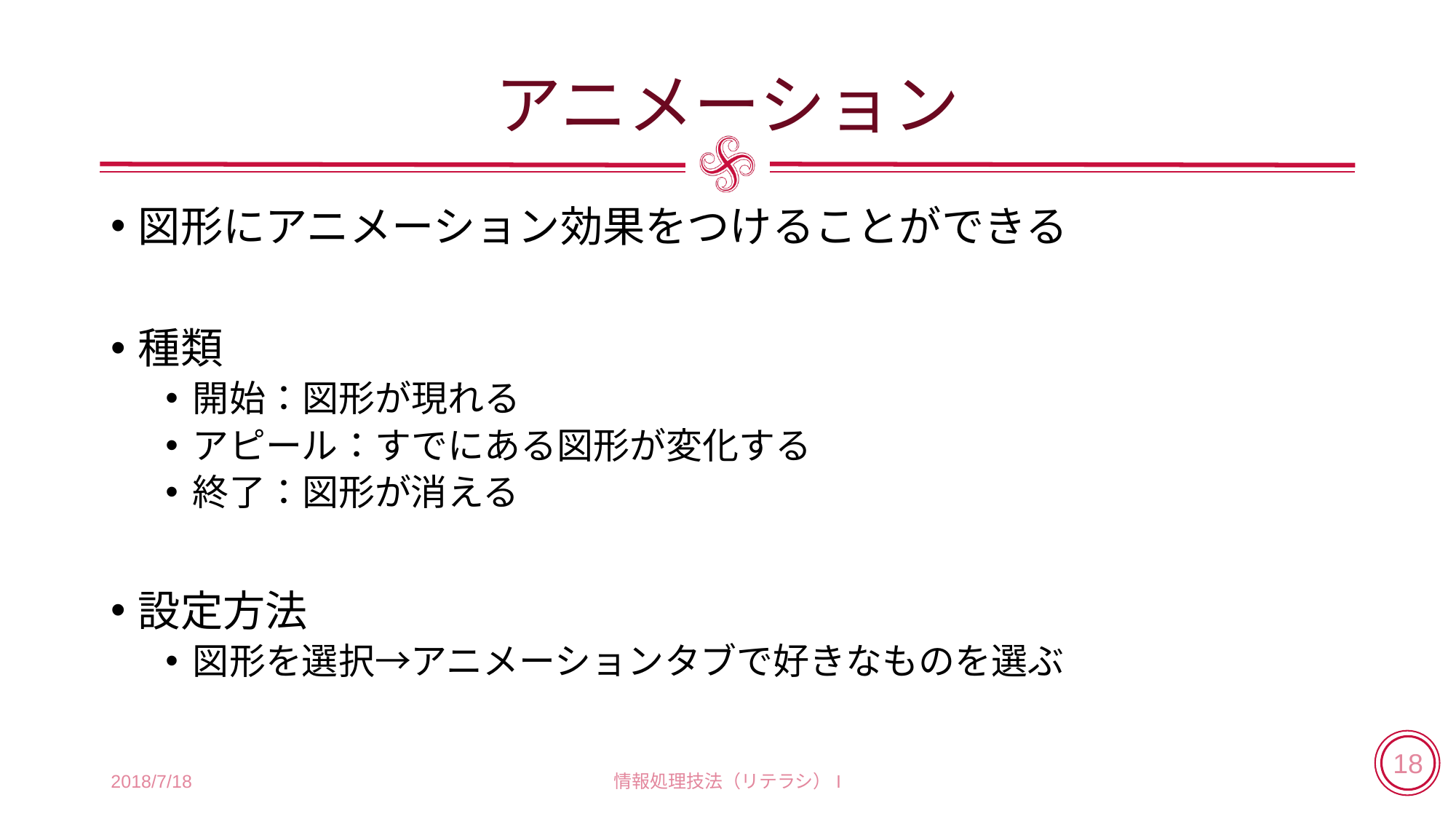

# アニメーション
図形にアニメーション効果をつけることができる

種類
開始：図形が現れる
アピール：すでにある図形が変化する
終了：図形が消える

設定方法
図形を選択→アニメーションタブで好きなものを選ぶ

2018/7/18
情報処理技法（リテラシ）I